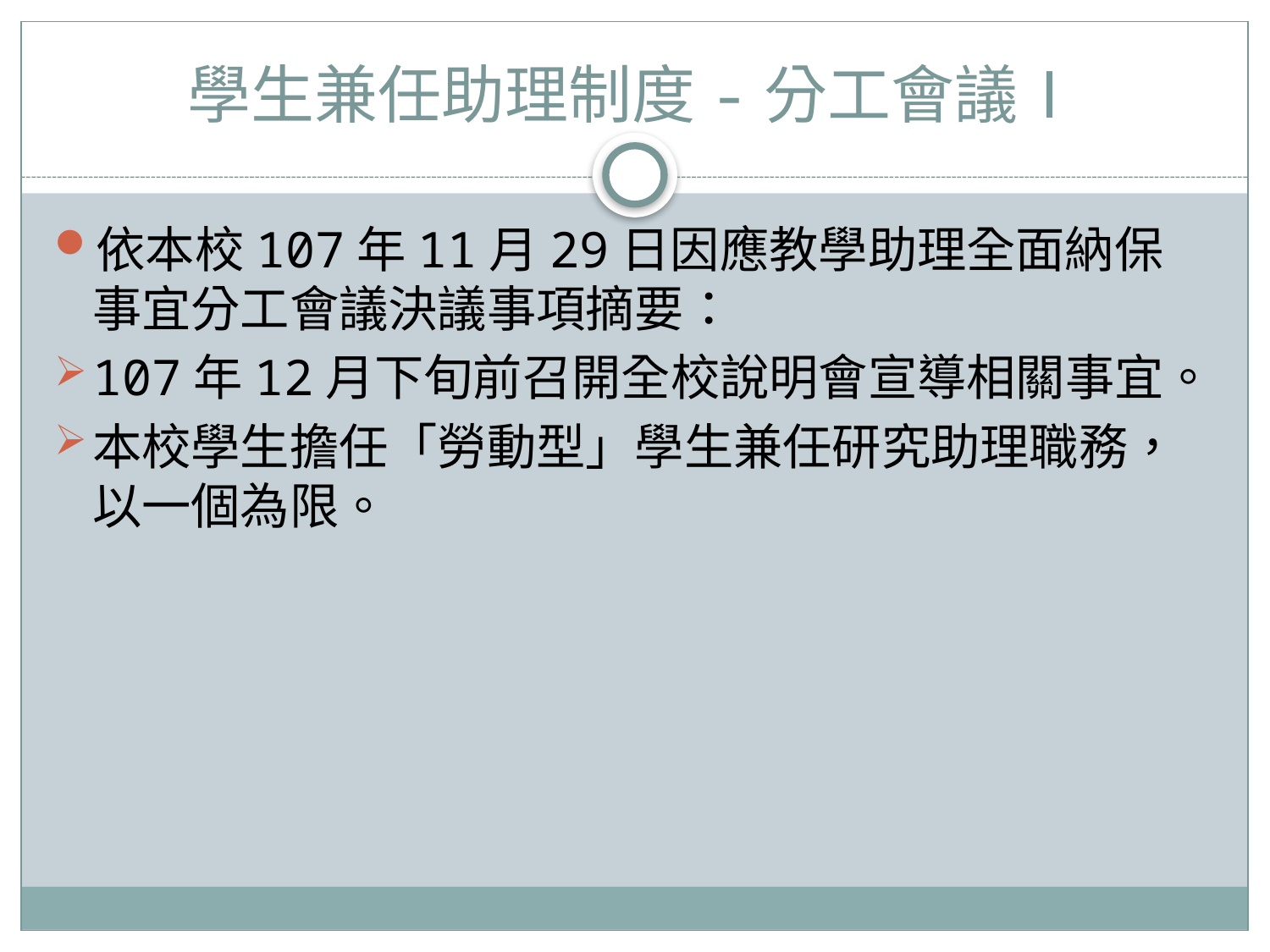

# 學生兼任助理制度-分工會議Ⅰ
依本校107年11月29日因應教學助理全面納保事宜分工會議決議事項摘要：
107年12月下旬前召開全校說明會宣導相關事宜。
本校學生擔任「勞動型」學生兼任研究助理職務，以一個為限。